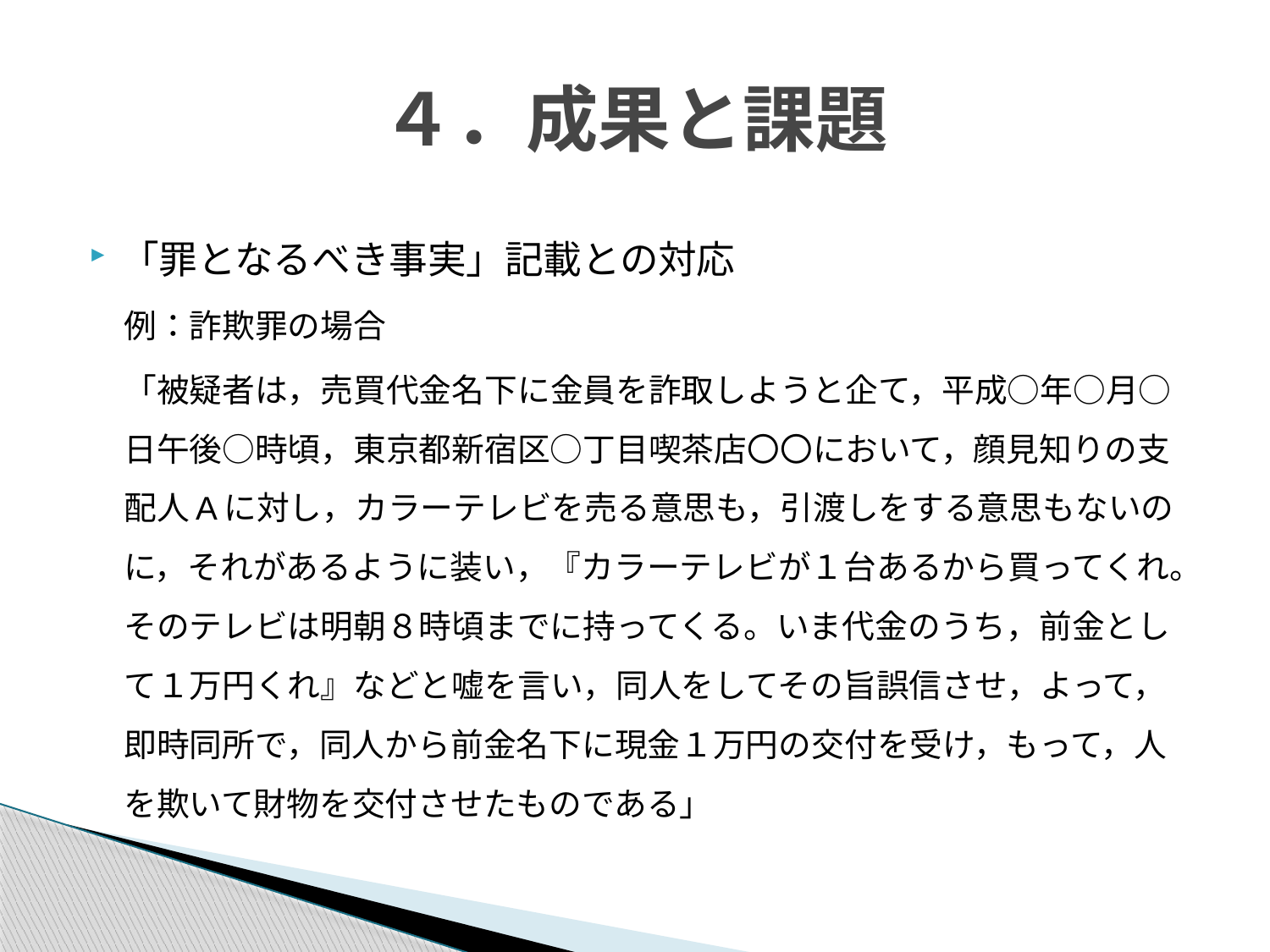

# ４．成果と課題
「罪となるべき事実」記載との対応
例：詐欺罪の場合
「被疑者は，売買代金名下に金員を詐取しようと企て，平成○年○月○日午後○時頃，東京都新宿区○丁目喫茶店〇〇において，顔見知りの支配人Aに対し，カラーテレビを売る意思も，引渡しをする意思もないのに，それがあるように装い，『カラーテレビが１台あるから買ってくれ。そのテレビは明朝８時頃までに持ってくる。いま代金のうち，前金として１万円くれ』などと嘘を言い，同人をしてその旨誤信させ，よって，即時同所で，同人から前金名下に現金１万円の交付を受け，もって，人を欺いて財物を交付させたものである」